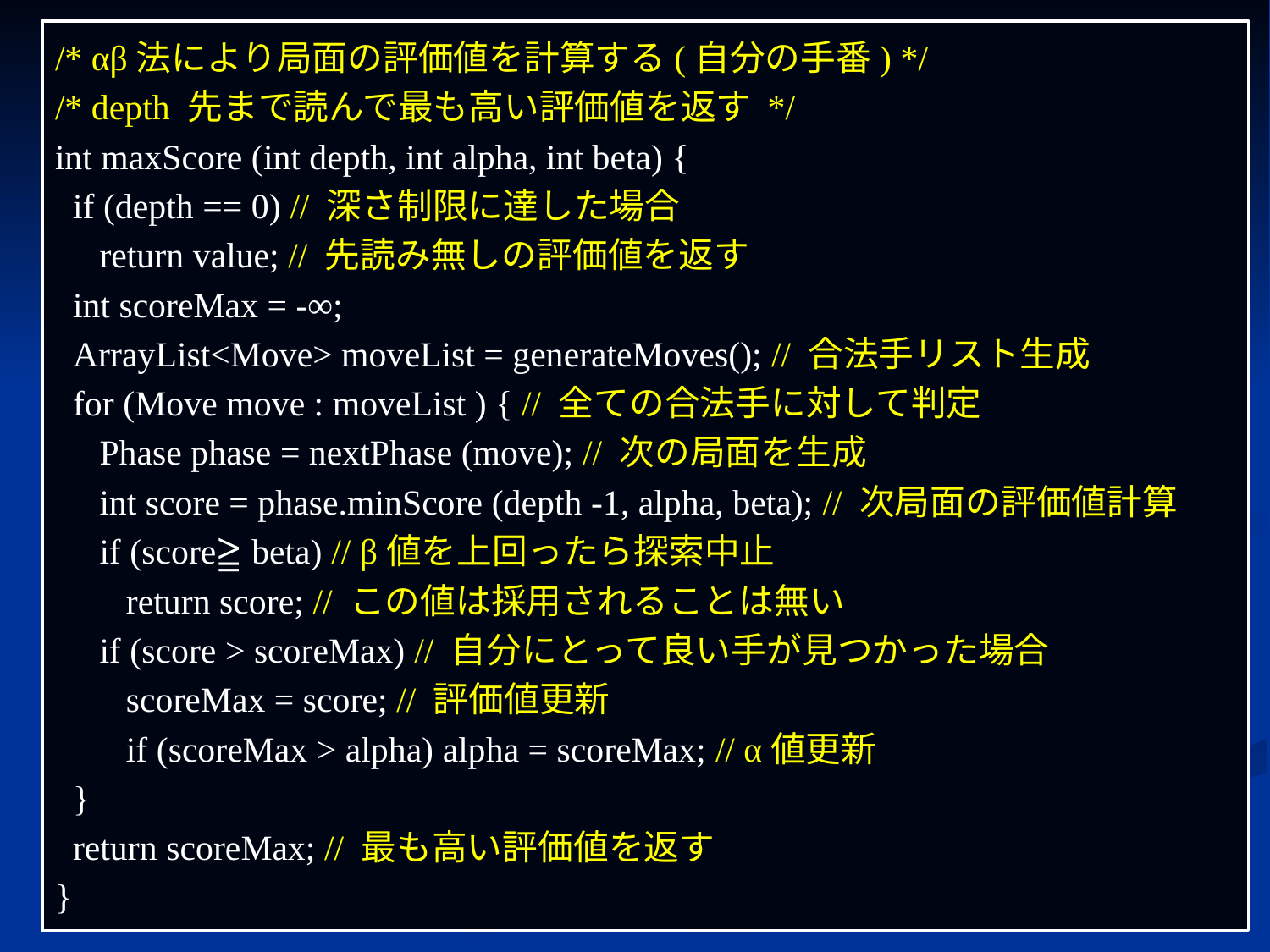

/* αβ法により局面の評価値を計算する(自分の手番) */
/* depth 先まで読んで最も高い評価値を返す */
int maxScore (int depth, int alpha, int beta) {
  if (depth == 0) // 深さ制限に達した場合
     return value; // 先読み無しの評価値を返す
  int scoreMax = -∞;
  ArrayList<Move> moveList = generateMoves(); // 合法手リスト生成
  for (Move move : moveList ) { // 全ての合法手に対して判定
     Phase phase = nextPhase (move); // 次の局面を生成
     int score = phase.minScore (depth -1, alpha, beta); // 次局面の評価値計算
     if (score≧beta) // β値を上回ったら探索中止
        return score; // この値は採用されることは無い
     if (score > scoreMax) // 自分にとって良い手が見つかった場合
        scoreMax = score; // 評価値更新
        if (scoreMax > alpha) alpha = scoreMax; // α値更新
  }
  return scoreMax; // 最も高い評価値を返す
}